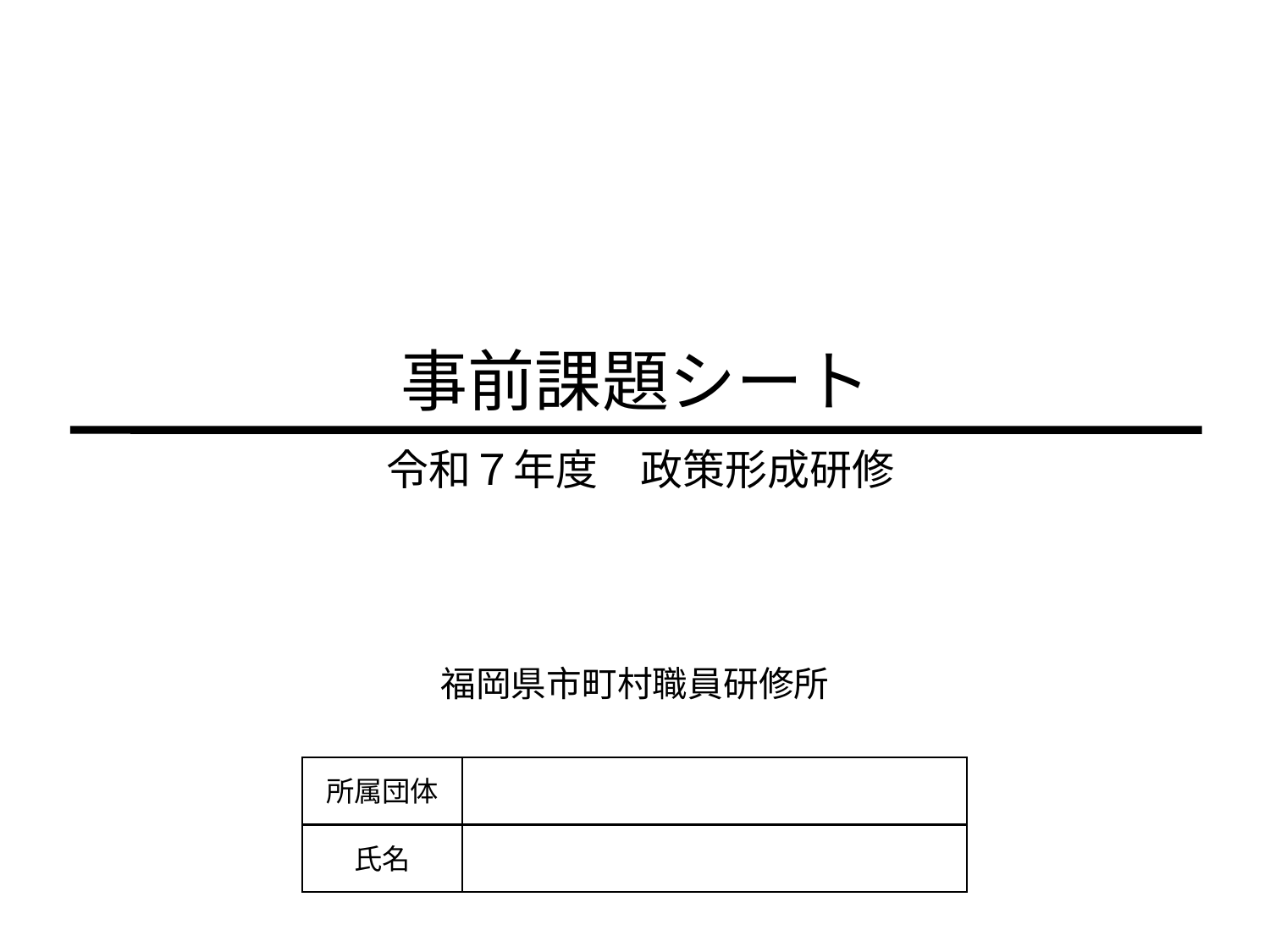

# 事前課題シート

令和７年度　政策形成研修
福岡県市町村職員研修所
所属団体

氏名